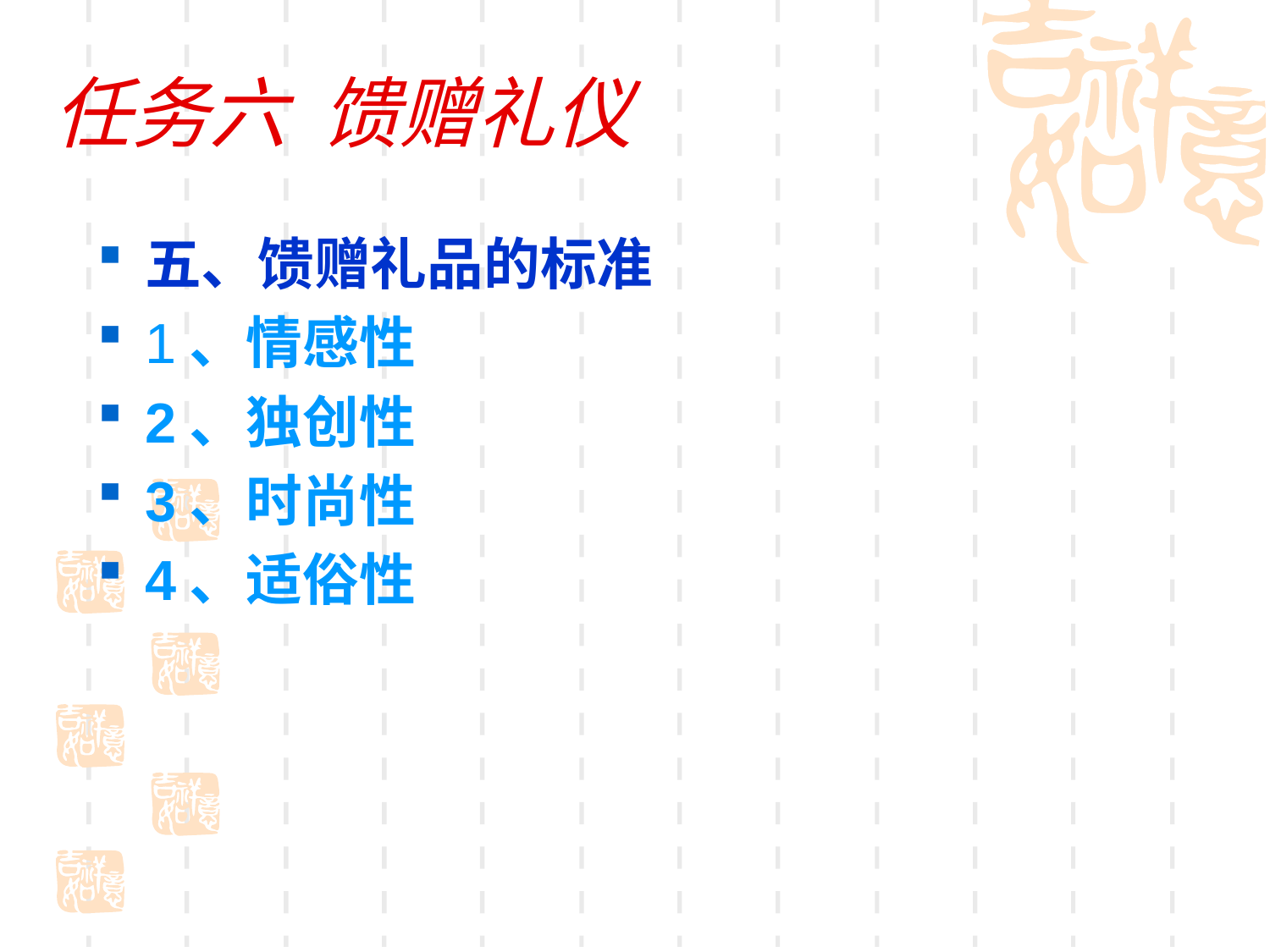

# 任务六  馈赠礼仪
五、馈赠礼品的标准
1、情感性
2、独创性
3、时尚性
4、适俗性